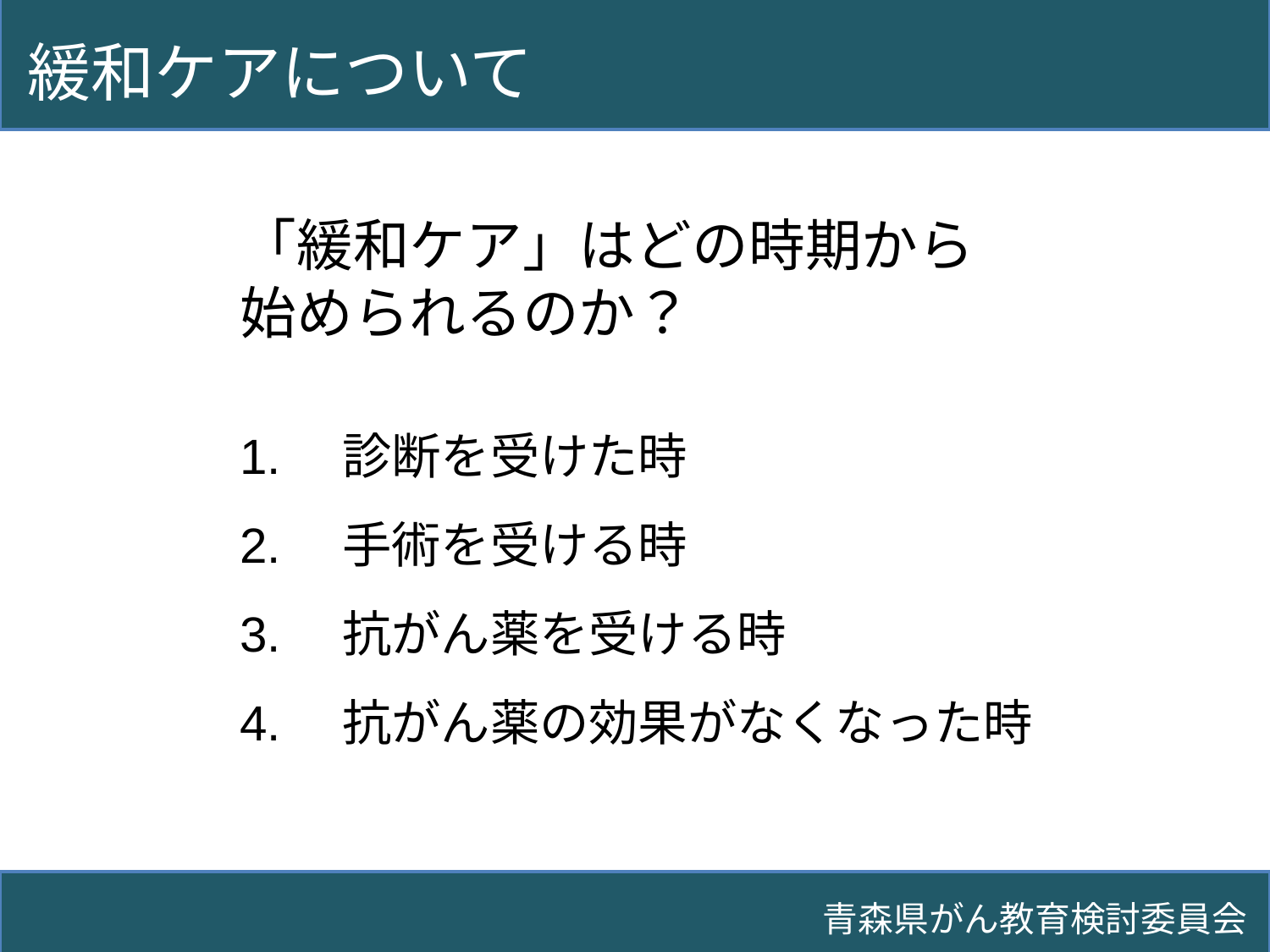

緩和ケアについて
「緩和ケア」はどの時期から始められるのか？
1.　診断を受けた時
2.　手術を受ける時
3.　抗がん薬を受ける時
4.　抗がん薬の効果がなくなった時

青森県がん教育検討委員会